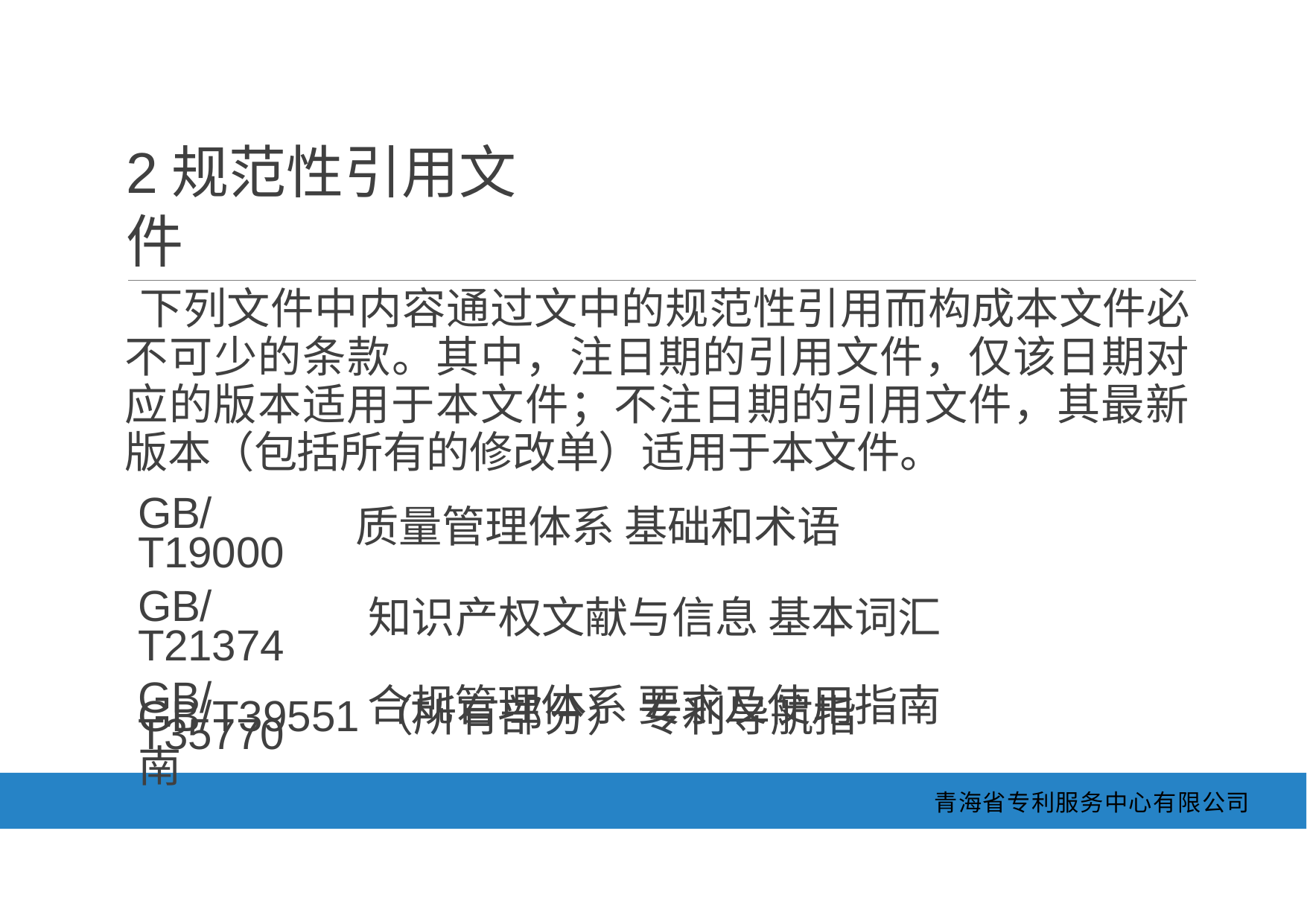

2规范性引用文件

下列文件中内容通过文中的规范性引用而构成本文件必 不可少的条款。其中，注日期的引用文件，仅该日期对 应的版本适用于本文件；不注日期的引用文件，其最新 版本（包括所有的修改单）适用于本文件。
| GB/T19000 | 质量管理体系 基础和术语 |
| --- | --- |
| GB/T21374 | 知识产权文献与信息 基本词汇 |
| GB/T35770 | 合规管理体系 要求及使用指南 |

GB/T39551（所有部分） 专利导航指南

青海省专利服务中心有限公司